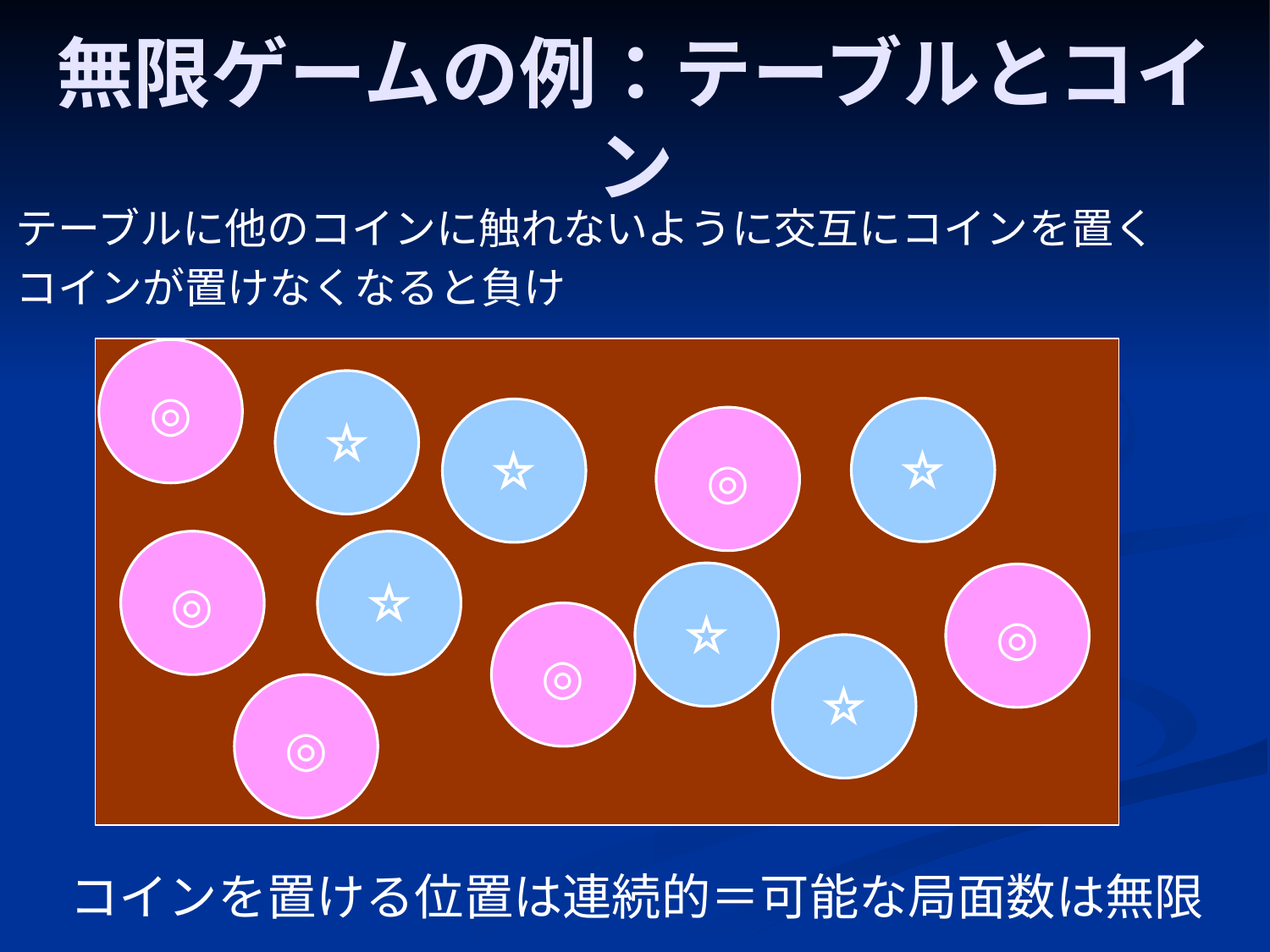

# 無限ゲームの例：テーブルとコイン
テーブルに他のコインに触れないように交互にコインを置く
コインが置けなくなると負け

◎
☆
☆
☆
◎
◎
☆
☆
◎
◎
☆
◎
コインを置ける位置は連続的＝可能な局面数は無限